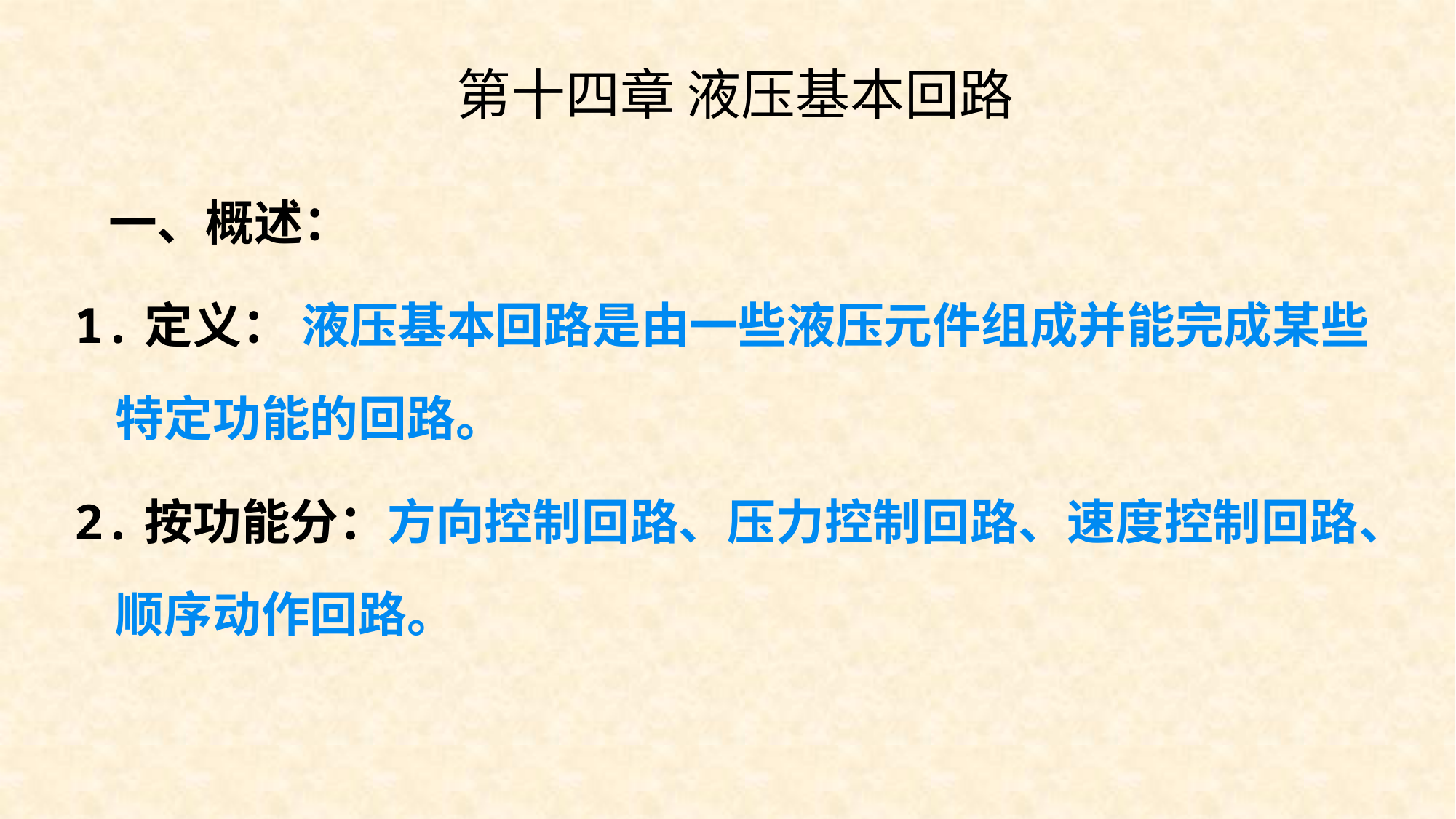

第十四章 液压基本回路
  一、概述：
1.定义： 液压基本回路是由一些液压元件组成并能完成某些特定功能的回路。
2.按功能分：方向控制回路、压力控制回路、速度控制回路、顺序动作回路。